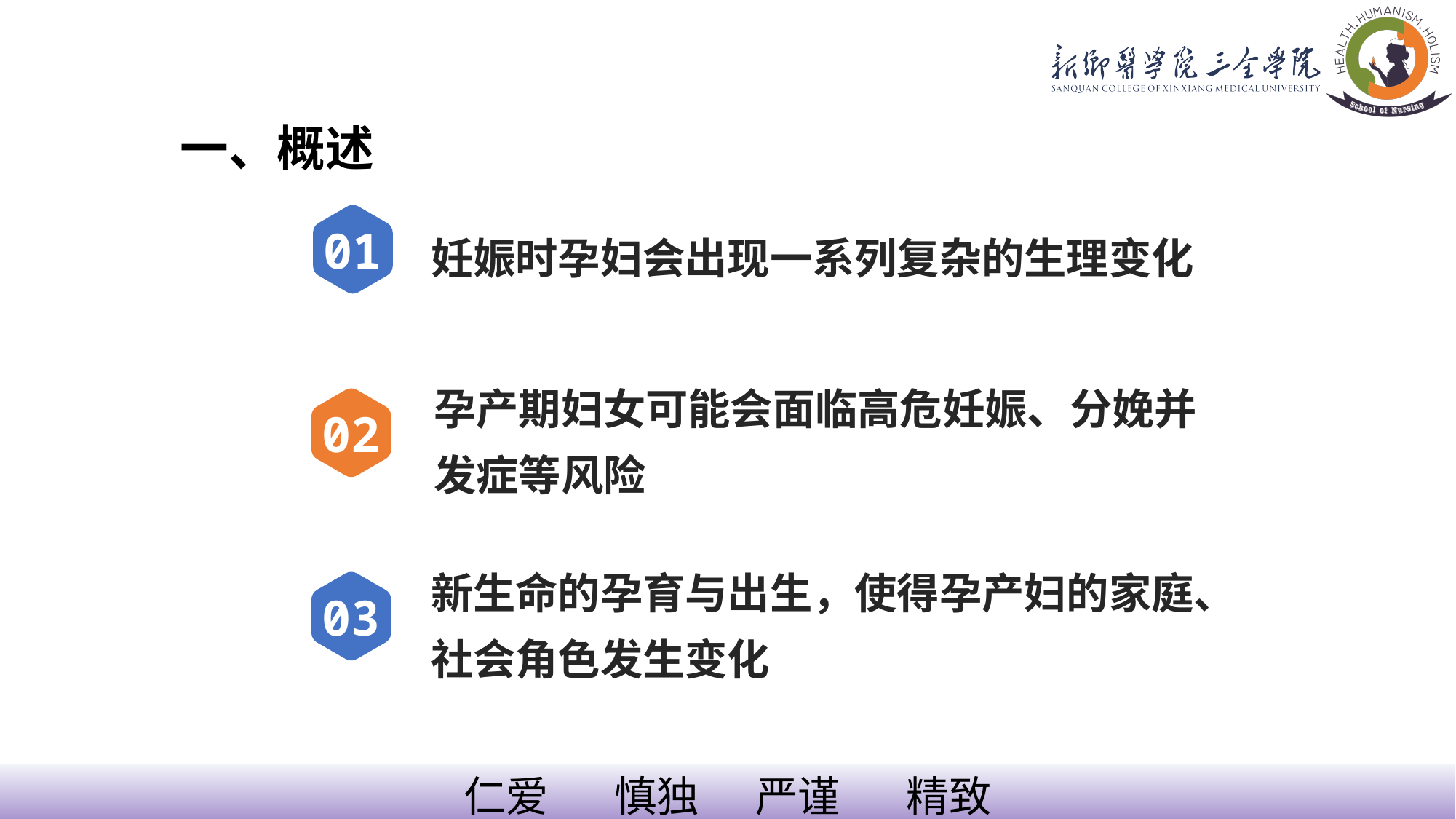

一、概述
妊娠时孕妇会出现一系列复杂的生理变化
01

孕产期妇女可能会面临高危妊娠、分娩并发症等风险
02
新生命的孕育与出生，使得孕产妇的家庭、社会角色发生变化
03